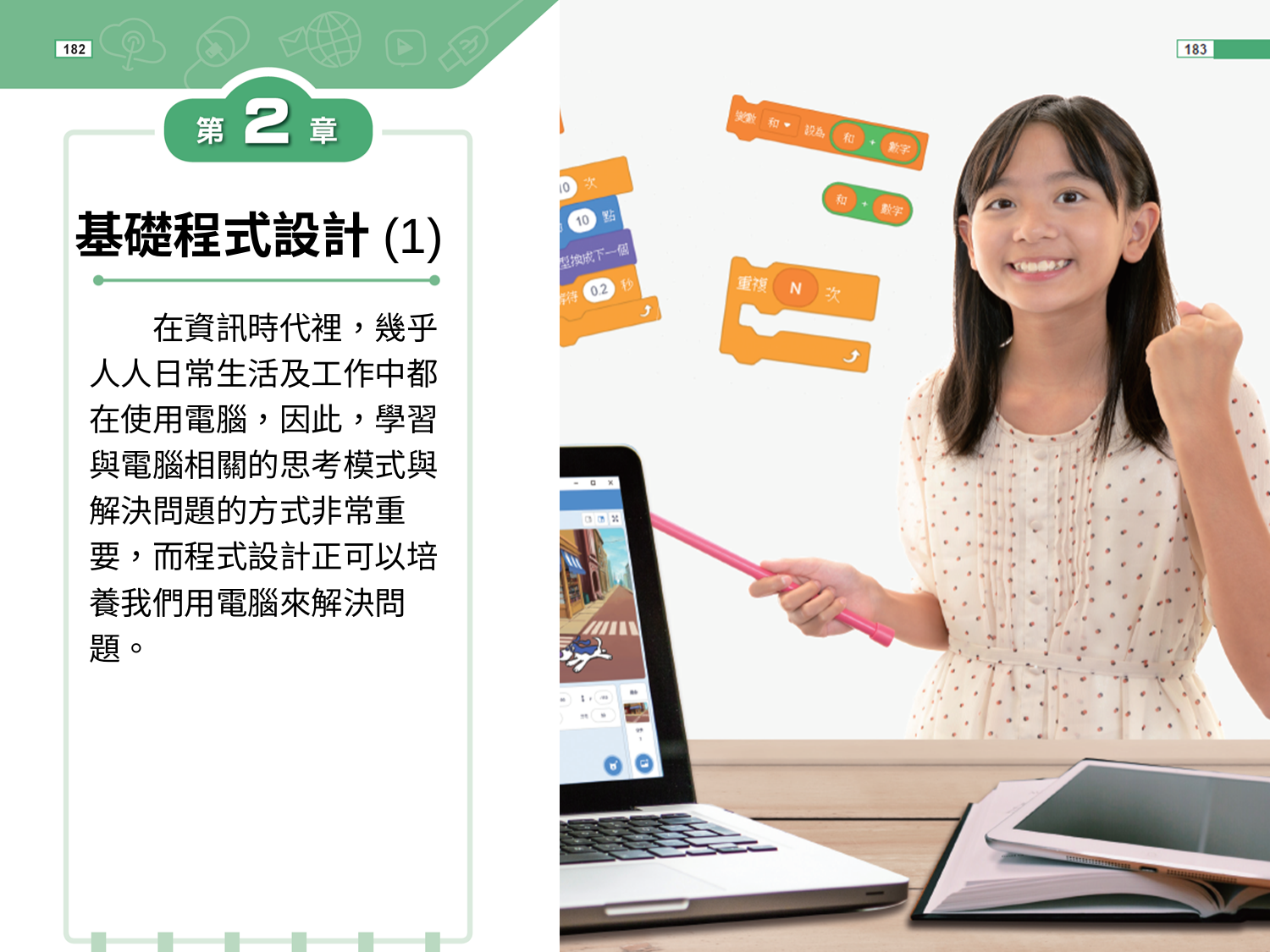

基礎程式設計(1)
　　在資訊時代裡，幾乎人人日常生活及工作中都在使用電腦，因此，學習與電腦相關的思考模式與解決問題的方式非常重要，而程式設計正可以培養我們用電腦來解決問題。